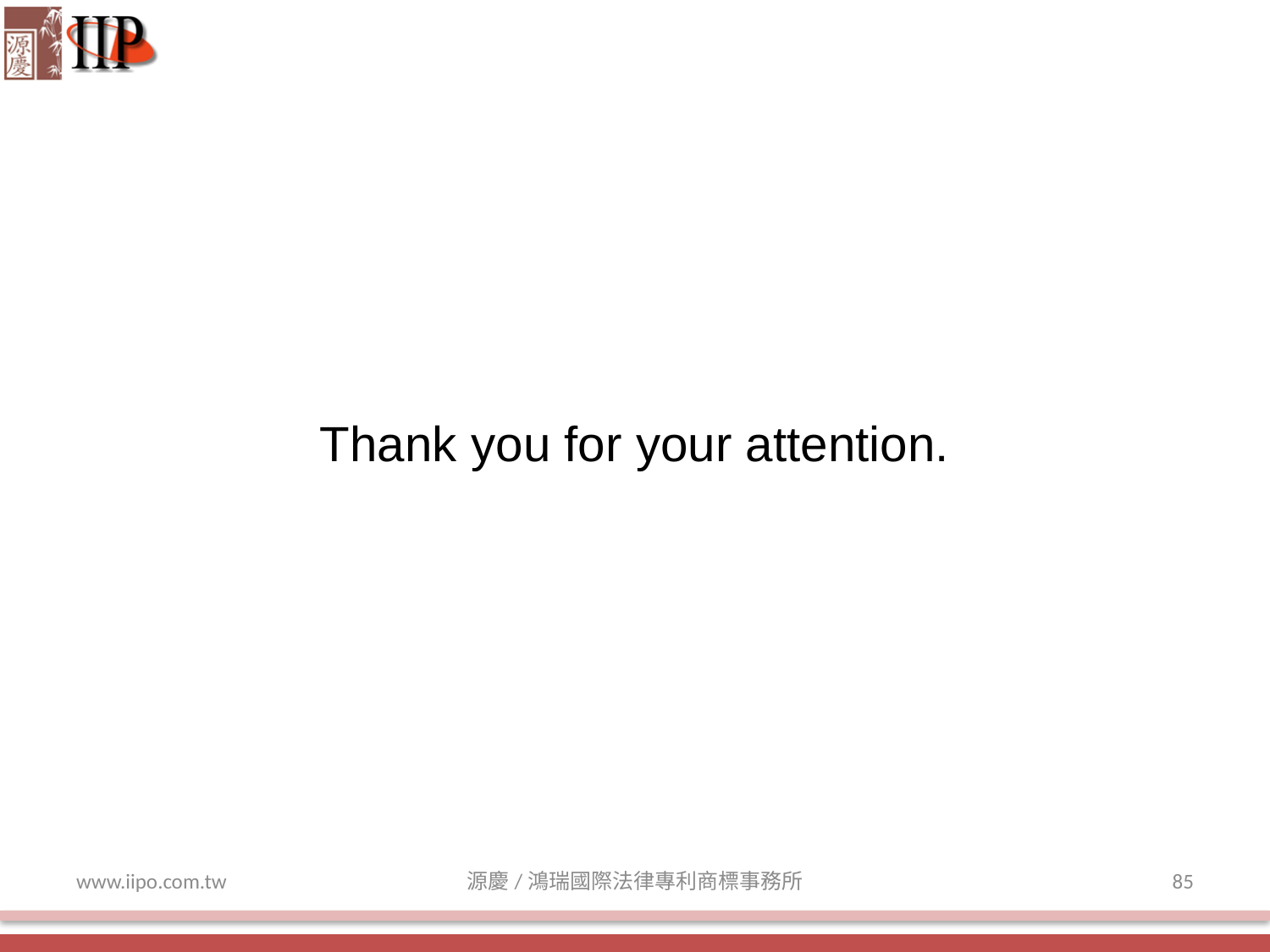

Thank you for your attention.
www.iipo.com.tw
源慶/鴻瑞國際法律專利商標事務所
85